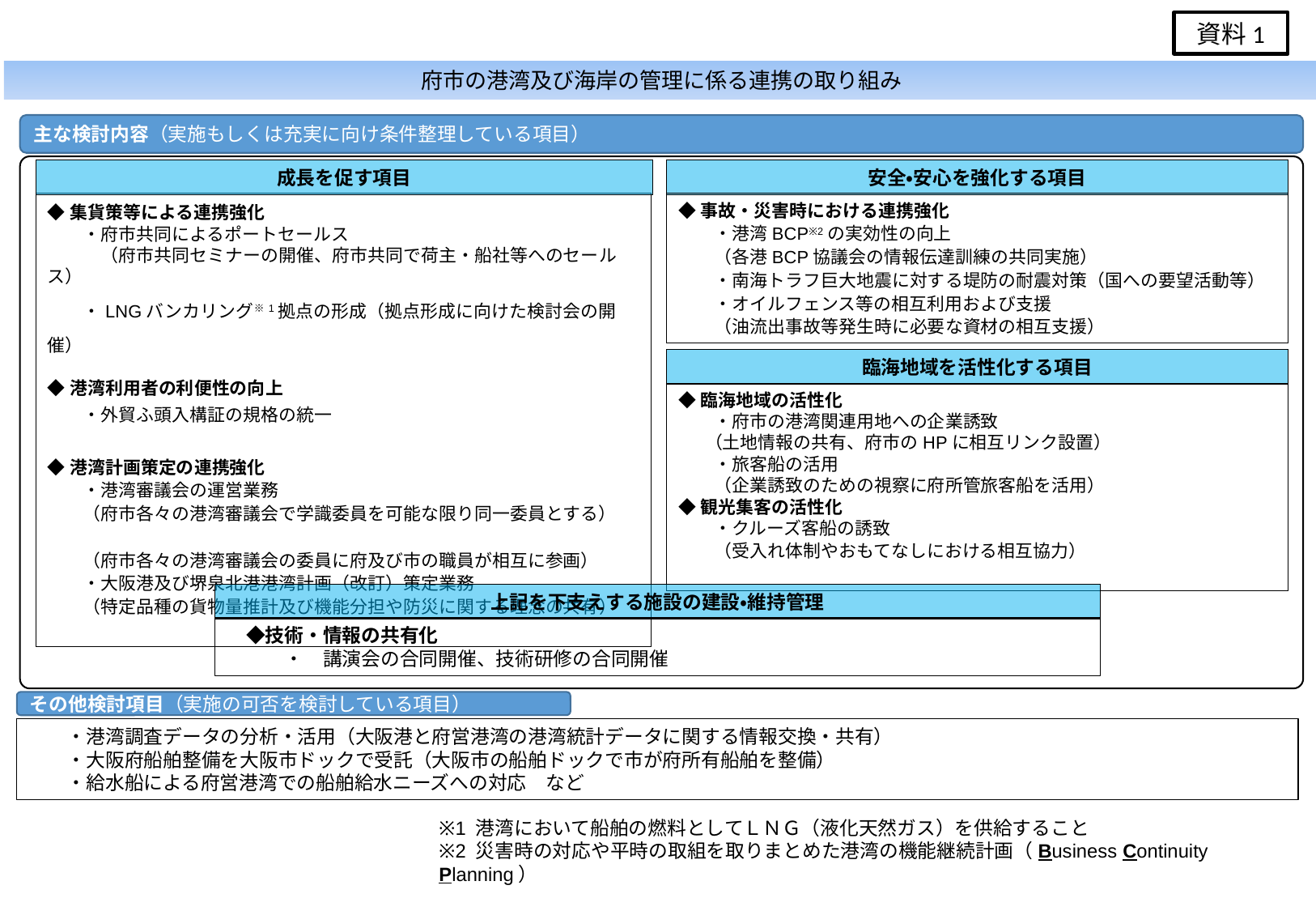

資料1
府市の港湾及び海岸の管理に係る連携の取り組み
主な検討内容（実施もしくは充実に向け条件整理している項目）

成長を促す項目
安全・安心を強化する項目
◆事故・災害時における連携強化
　　・港湾BCP※2の実効性の向上
　　（各港BCP協議会の情報伝達訓練の共同実施）
　　・南海トラフ巨大地震に対する堤防の耐震対策（国への要望活動等）
　　・オイルフェンス等の相互利用および支援
　　（油流出事故等発生時に必要な資材の相互支援）
臨海地域を活性化する項目
◆臨海地域の活性化
　　・府市の港湾関連用地への企業誘致
 　（土地情報の共有、府市のHPに相互リンク設置）
　　・旅客船の活用
　　（企業誘致のための視察に府所管旅客船を活用）
◆観光集客の活性化
　　・クルーズ客船の誘致
　　（受入れ体制やおもてなしにおける相互協力）
◆集貨策等による連携強化
　　・府市共同によるポートセールス
　　　（府市共同セミナーの開催、府市共同で荷主・船社等へのセールス）
　　・LNGバンカリング※1拠点の形成（拠点形成に向けた検討会の開催）

◆港湾利用者の利便性の向上
　　・外貿ふ頭入構証の規格の統一

◆港湾計画策定の連携強化
　　・港湾審議会の運営業務
　　（府市各々の港湾審議会で学識委員を可能な限り同一委員とする）
　　（府市各々の港湾審議会の委員に府及び市の職員が相互に参画）
　　・大阪港及び堺泉北港港湾計画（改訂）策定業務
　　（特定品種の貨物量推計及び機能分担や防災に関する理念の共有）

上記を下支えする施設の建設・維持管理
　◆技術・情報の共有化
　　　・　講演会の合同開催、技術研修の合同開催
その他検討項目（実施の可否を検討している項目）
　　・港湾調査データの分析・活用（大阪港と府営港湾の港湾統計データに関する情報交換・共有）
　　・大阪府船舶整備を大阪市ドックで受託（大阪市の船舶ドックで市が府所有船舶を整備）
　　・給水船による府営港湾での船舶給水ニーズへの対応　など
※1 港湾において船舶の燃料としてＬＮＧ（液化天然ガス）を供給すること
※2 災害時の対応や平時の取組を取りまとめた港湾の機能継続計画（Business Continuity Planning）